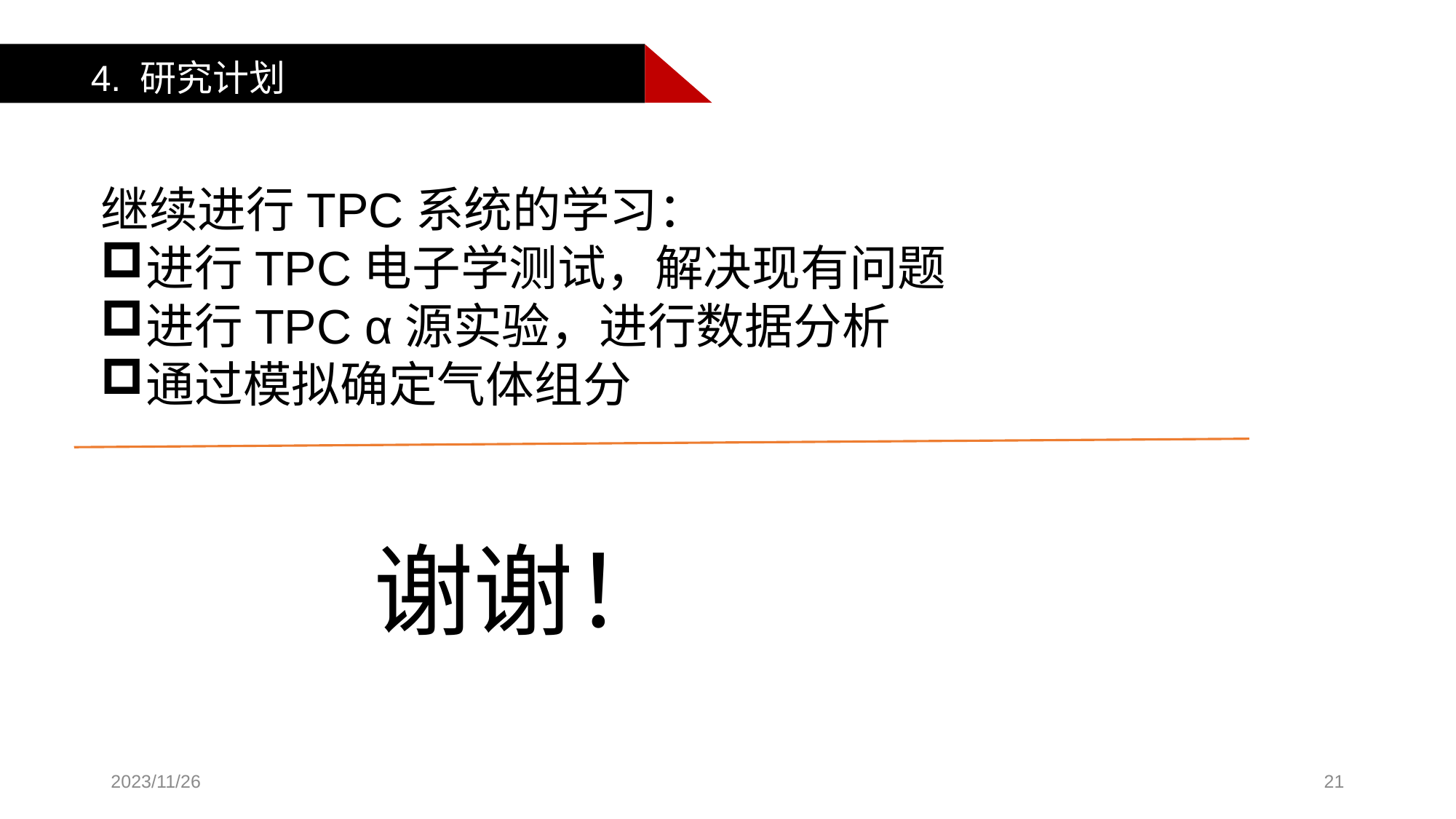

4. 研究计划
继续进行TPC系统的学习：
进行TPC电子学测试，解决现有问题
进行TPC α源实验，进行数据分析
通过模拟确定气体组分

谢谢！
2023/11/26
21